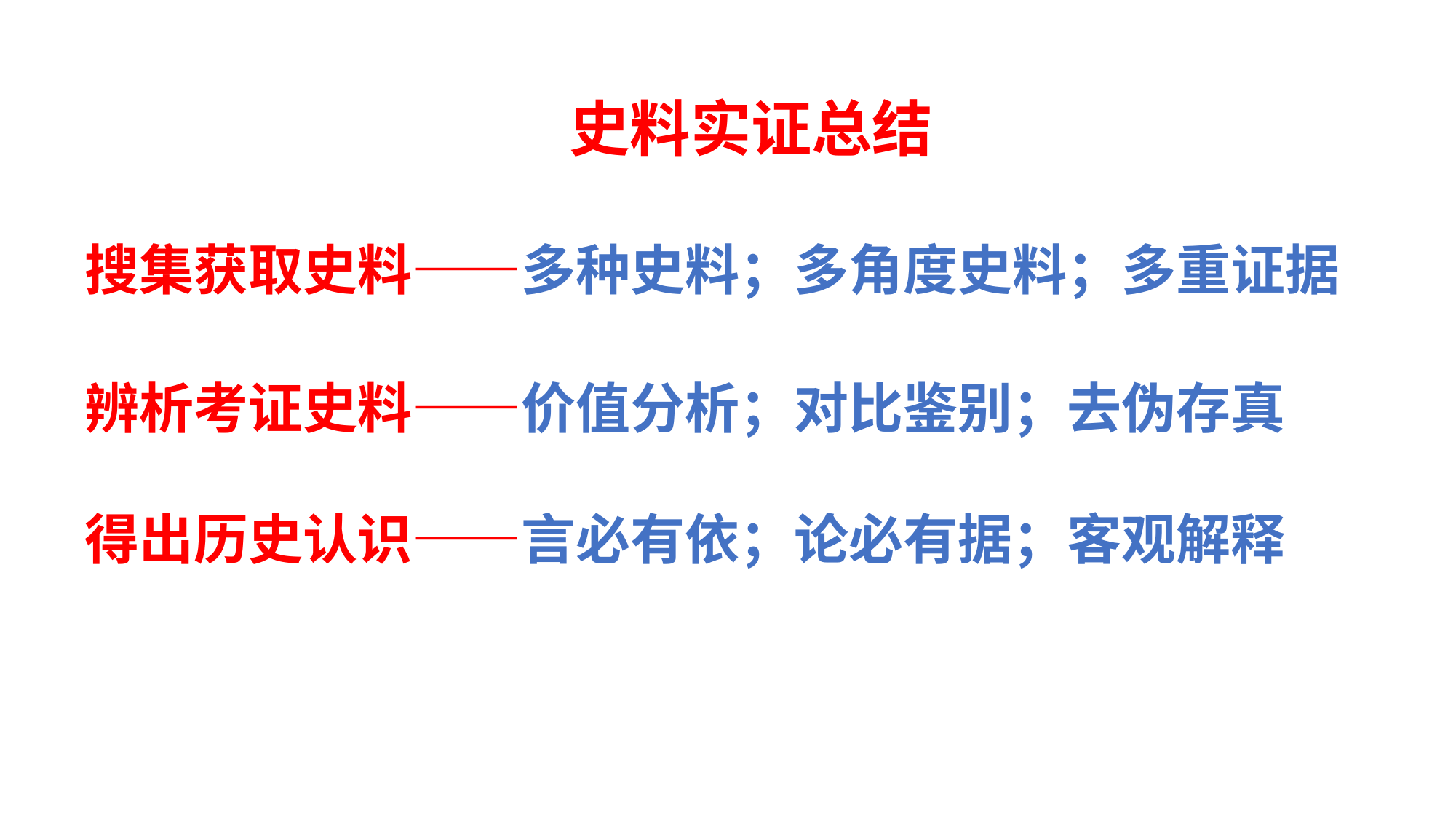

史料实证总结

搜集获取史料——多种史料；多角度史料；多重证据

辨析考证史料——价值分析；对比鉴别；去伪存真

得出历史认识——言必有依；论必有据；客观解释